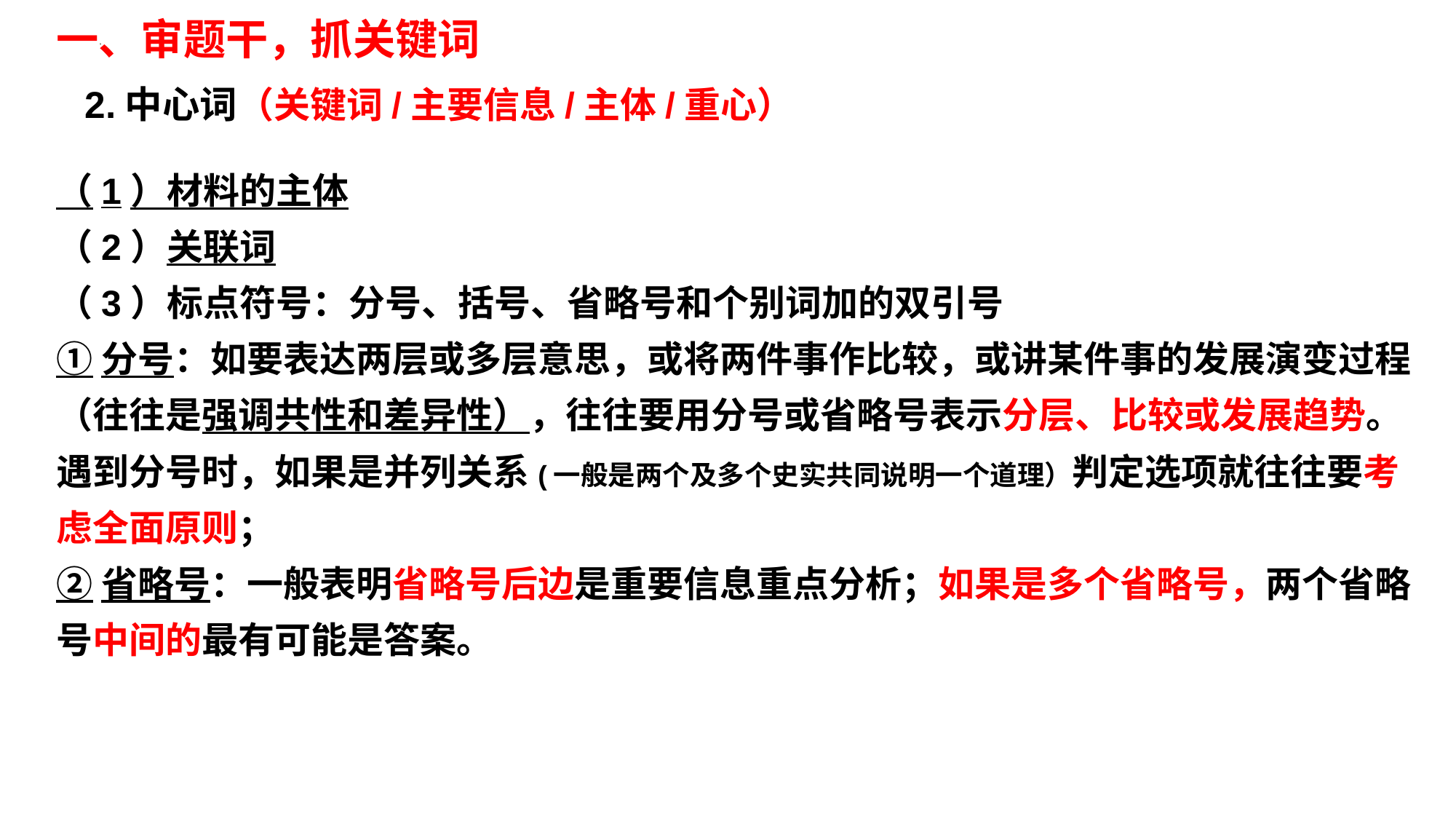

一、审题干，抓关键词
2.中心词（关键词/主要信息/主体/重心）
（1）材料的主体
（2）关联词
（3）标点符号：分号、括号、省略号和个别词加的双引号
①分号：如要表达两层或多层意思，或将两件事作比较，或讲某件事的发展演变过程（往往是强调共性和差异性），往往要用分号或省略号表示分层、比较或发展趋势。遇到分号时，如果是并列关系(一般是两个及多个史实共同说明一个道理）判定选项就往往要考虑全面原则；
②省略号：一般表明省略号后边是重要信息重点分析；如果是多个省略号，两个省略号中间的最有可能是答案。